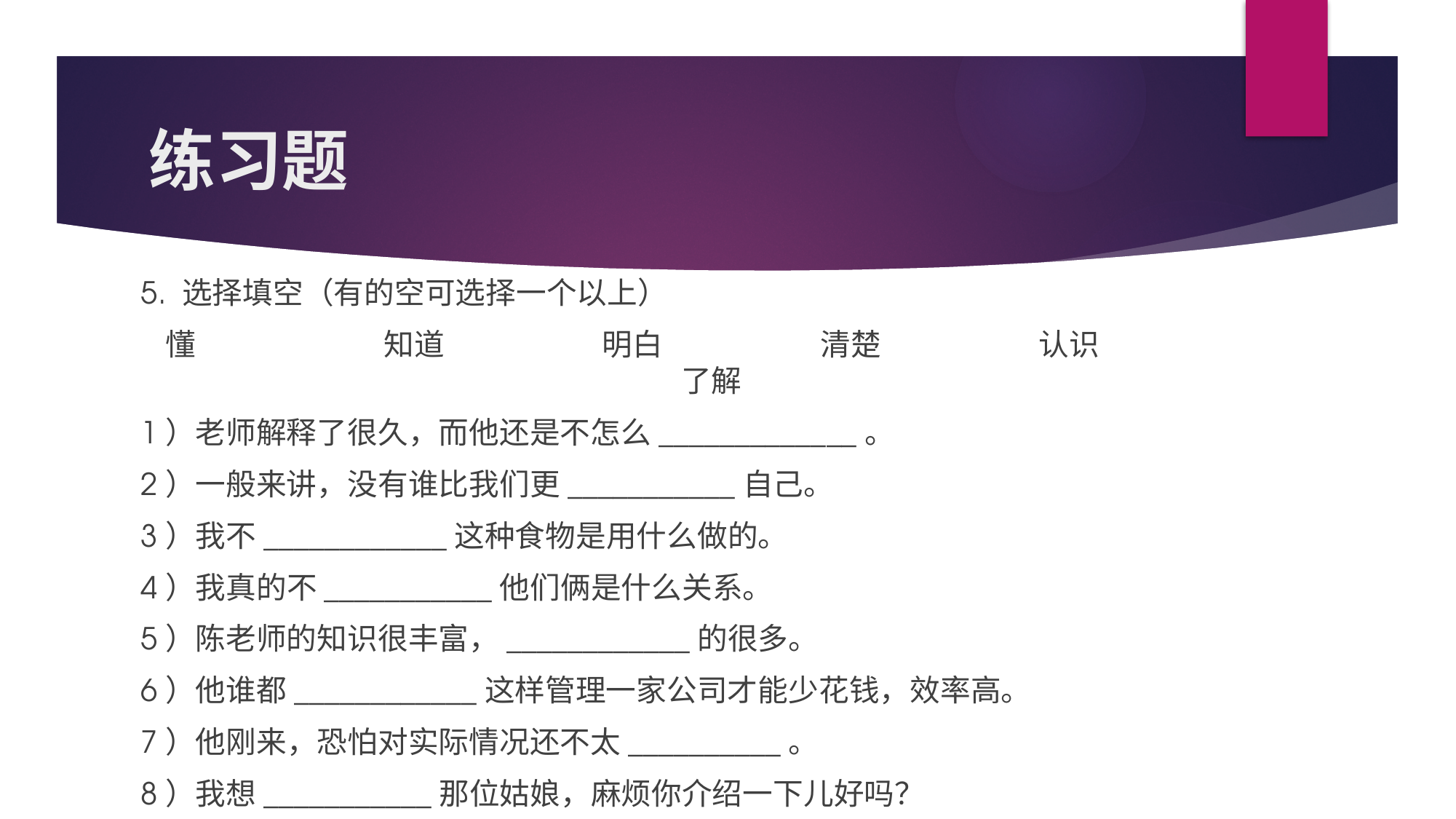

# 练习题
5. 选择填空（有的空可选择一个以上）
懂		知道		明白		清楚		认识		了解
1）老师解释了很久，而他还是不怎么_____________。
2）一般来讲，没有谁比我们更___________自己。
3）我不____________这种食物是用什么做的。
4）我真的不___________他们俩是什么关系。
5）陈老师的知识很丰富，____________的很多。
6）他谁都____________这样管理一家公司才能少花钱，效率高。
7）他刚来，恐怕对实际情况还不太__________。
8）我想___________那位姑娘，麻烦你介绍一下儿好吗？